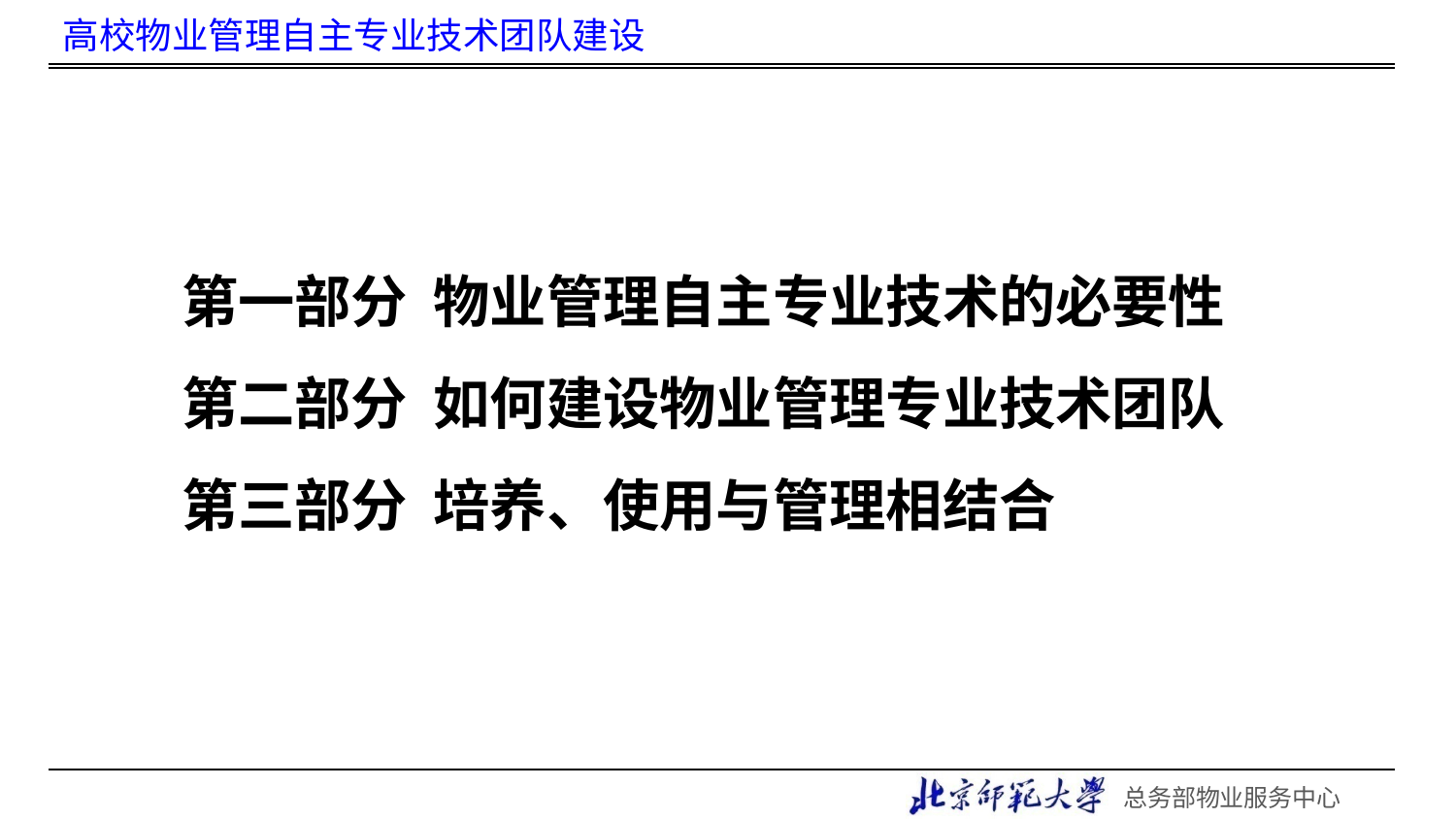

第一部分  物业管理自主专业技术的必要性
第二部分  如何建设物业管理专业技术团队
第三部分  培养、使用与管理相结合